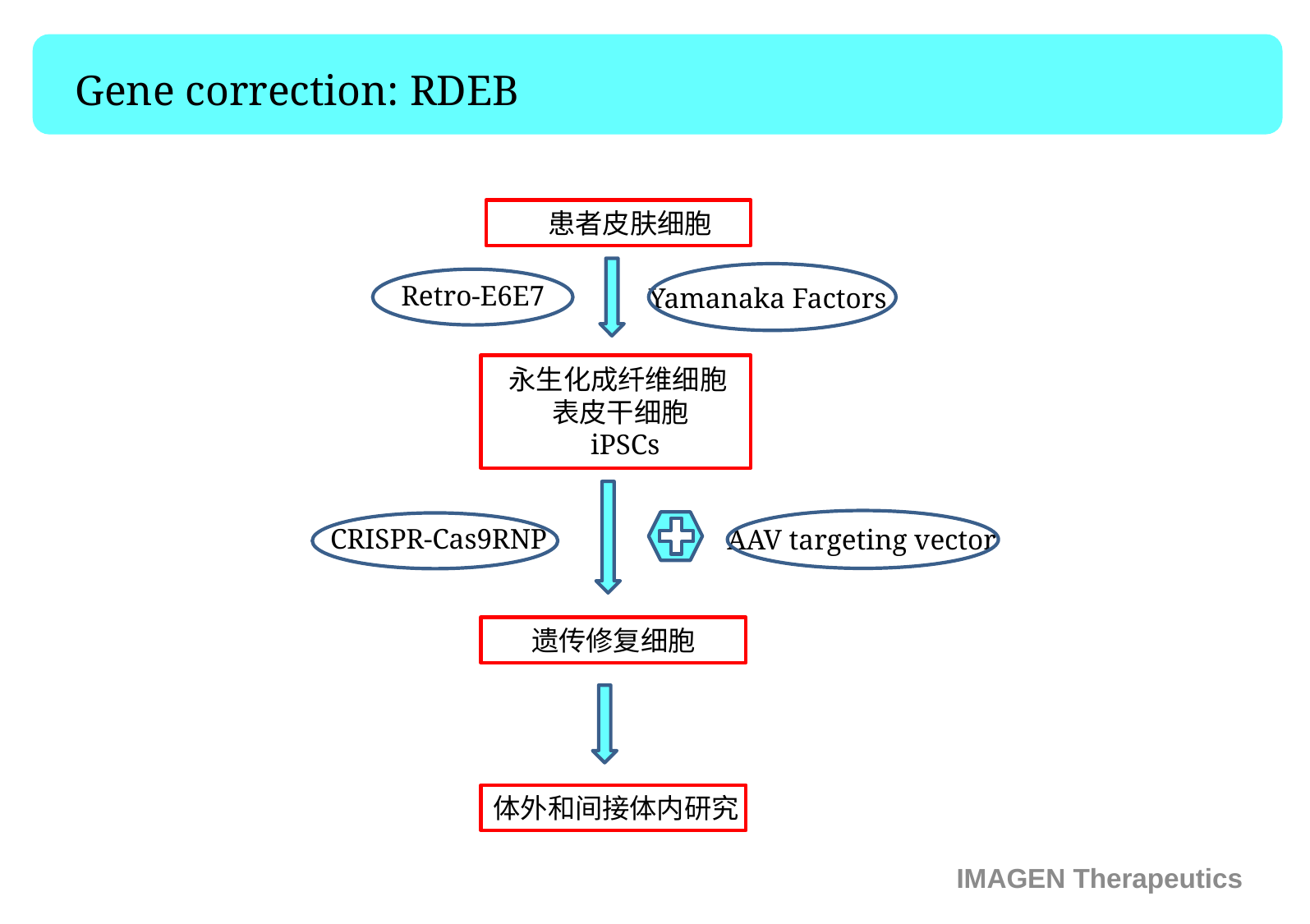

Gene correction: RDEB
       患者皮肤细胞

Retro-E6E7
Yamanaka Factors

永生化成纤维细胞
      表皮干细胞
            iPSCs

CRISPR-Cas9RNP
AAV targeting vector

遗传修复细胞

体外和间接体内研究

IMAGEN Therapeutics